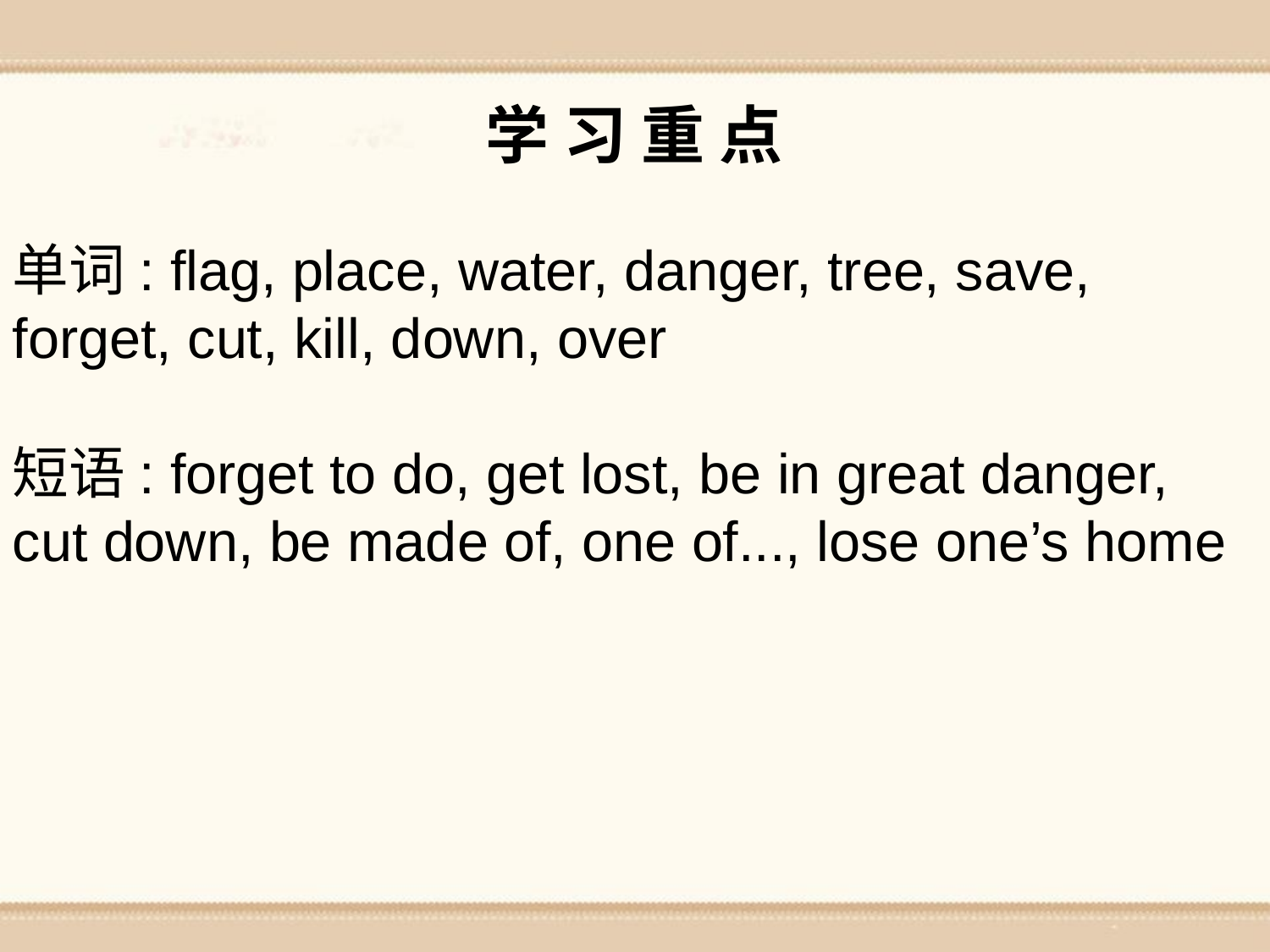

学 习 重 点
单词: flag, place, water, danger, tree, save, forget, cut, kill, down, over

短语: forget to do, get lost, be in great danger, cut down, be made of, one of..., lose one’s home